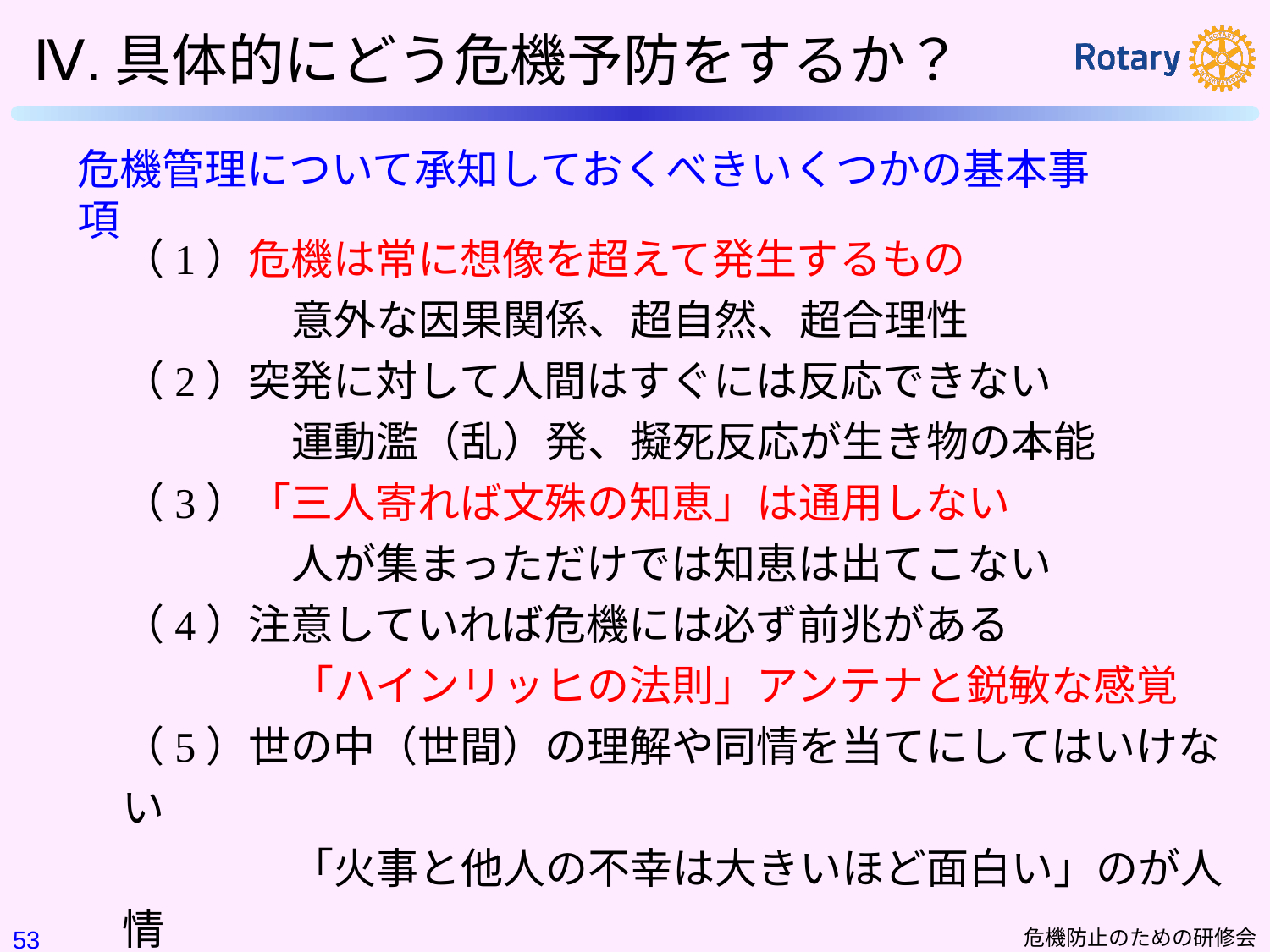

Ⅳ.具体的にどう危機予防をするか？
危機管理について承知しておくべきいくつかの基本事項
（1）危機は常に想像を超えて発生するもの
　　　　意外な因果関係、超自然、超合理性
（2）突発に対して人間はすぐには反応できない
　　　　運動濫（乱）発、擬死反応が生き物の本能
（3）「三人寄れば文殊の知恵」は通用しない
　　　　人が集まっただけでは知恵は出てこない
（4）注意していれば危機には必ず前兆がある
　　　　「ハインリッヒの法則」アンテナと鋭敏な感覚
（5）世の中（世間）の理解や同情を当てにしてはいけない
　　　　「火事と他人の不幸は大きいほど面白い」のが人情
　　　　マスコミを敵にまわさない：広報の重要性

53
危機防止のための研修会